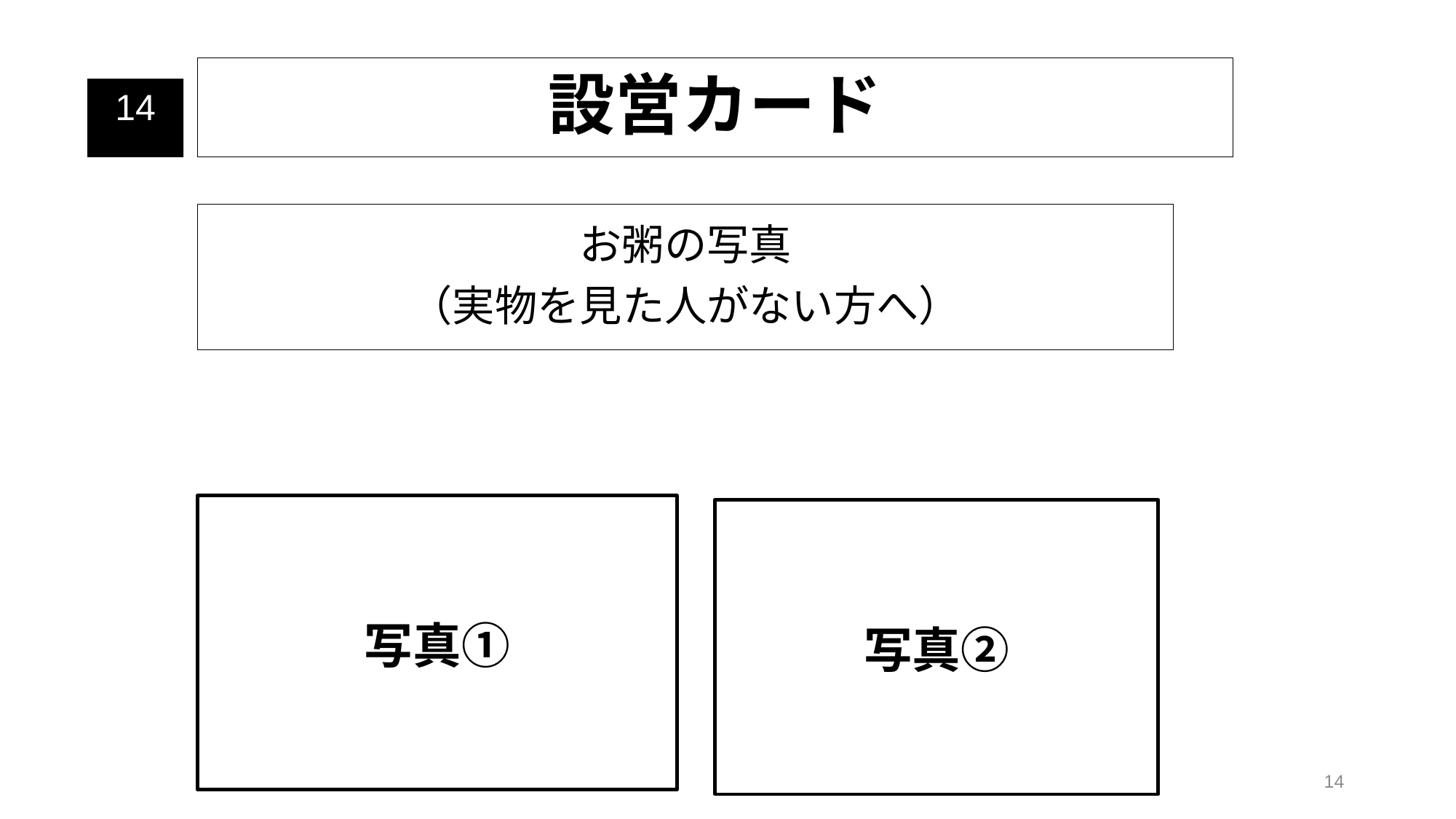

設営カード
14
お粥の写真
（実物を見た人がない方へ）

写真①

写真②

14